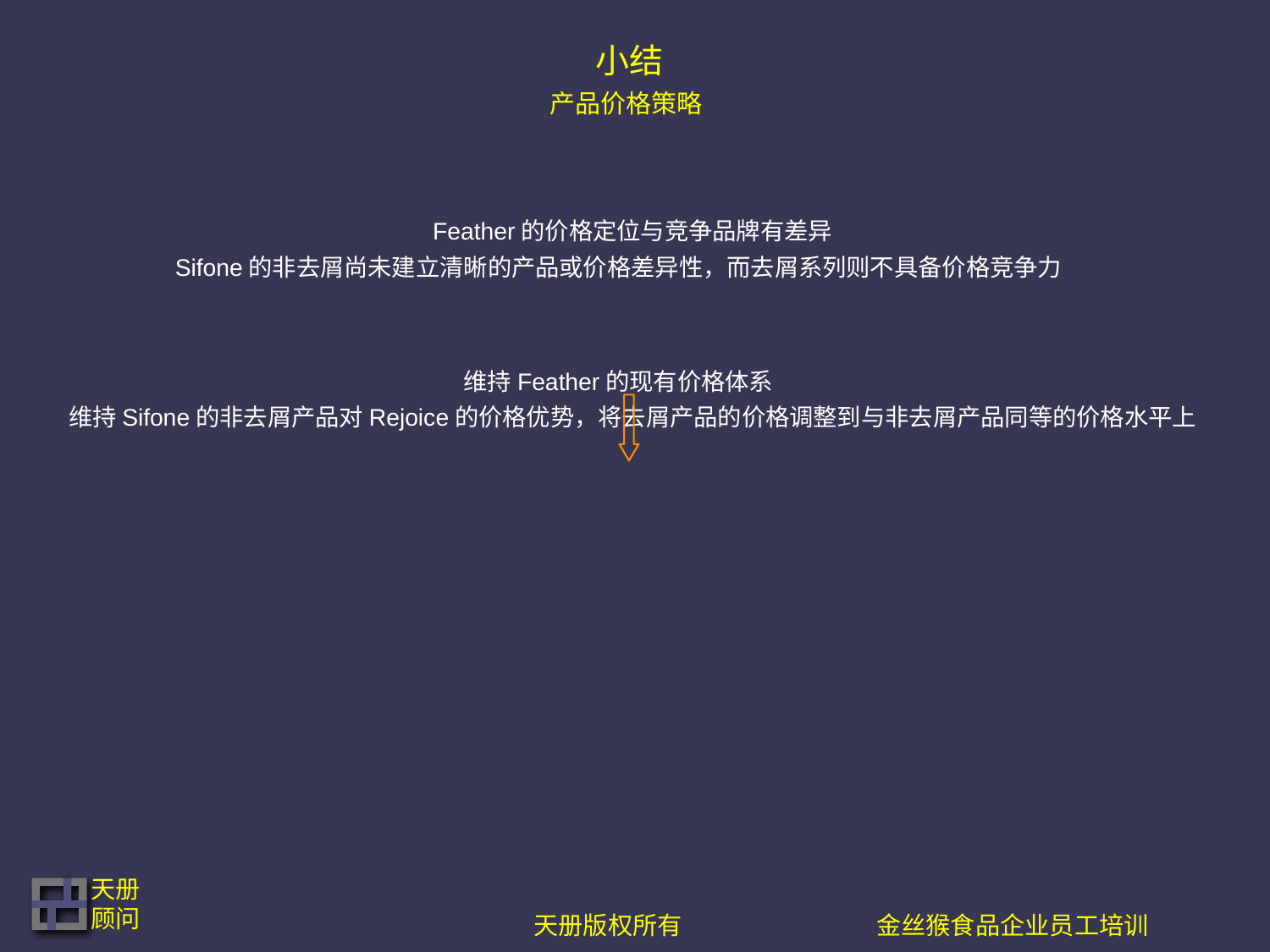

# 小结 产品价格策略
	Feather的价格定位与竞争品牌有差异
Sifone的非去屑尚未建立清晰的产品或价格差异性，而去屑系列则不具备价格竞争力

维持Feather的现有价格体系
	维持Sifone的非去屑产品对Rejoice的价格优势，将去屑产品的价格调整到与非去屑产品同等的价格水平上

39